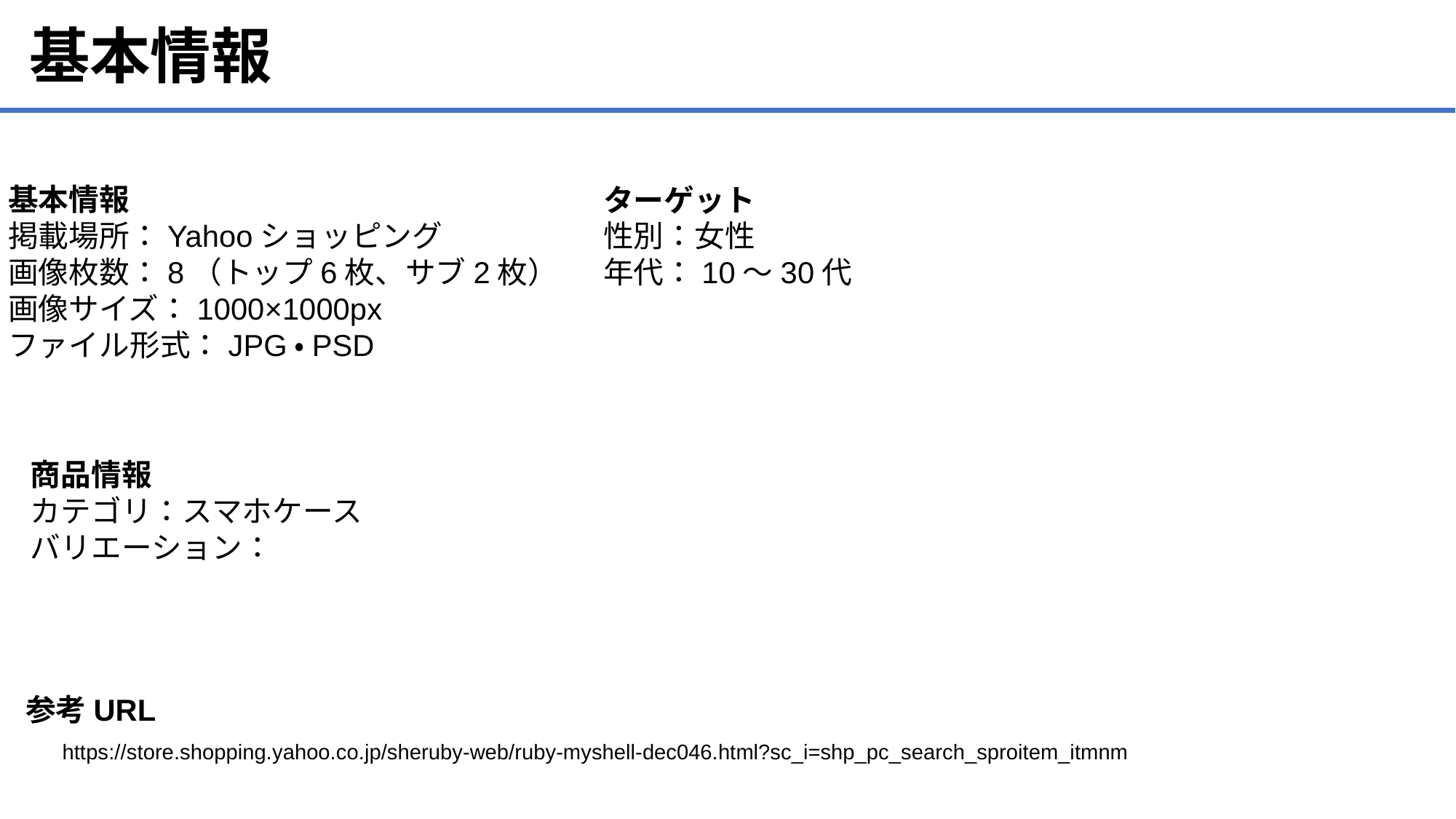

基本情報
基本情報
掲載場所：Yahooショッピング
画像枚数：8（トップ6枚、サブ2枚）
画像サイズ：1000×1000px
ファイル形式：JPG・PSD
ターゲット
性別：女性
年代：10～30代
商品情報
カテゴリ：スマホケース
バリエーション：
参考URL
https://store.shopping.yahoo.co.jp/sheruby-web/ruby-myshell-dec046.html?sc_i=shp_pc_search_sproitem_itmnm